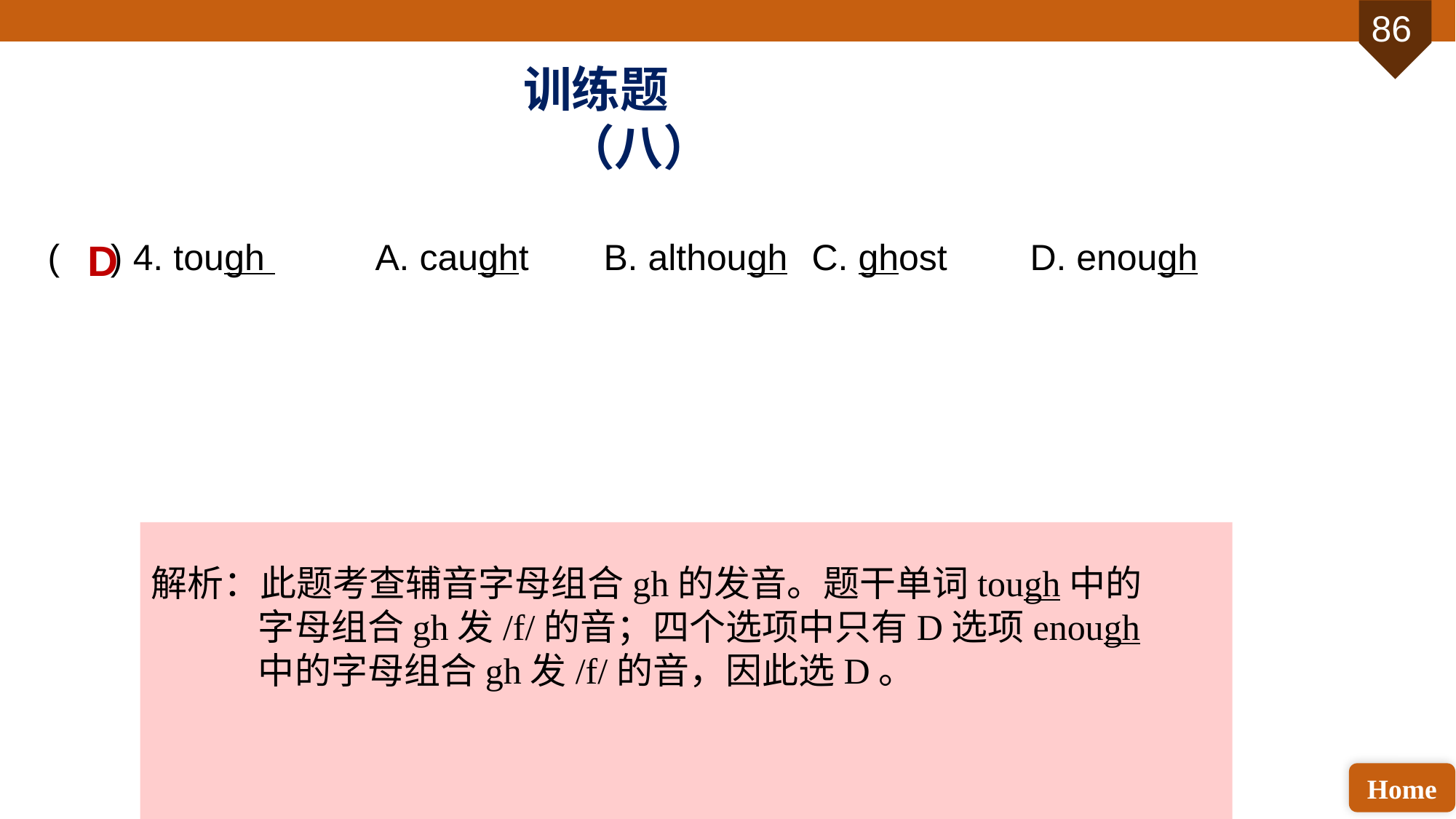

训练题（八）
(     ) 4. tough 	A. caught	 B. although 	C. ghost 	D. enough
D

解析：此题考查辅音字母组合gh的发音。题干单词tough中的字母组合gh发/f/的音；四个选项中只有D选项enough中的字母组合gh发/f/的音，因此选D。